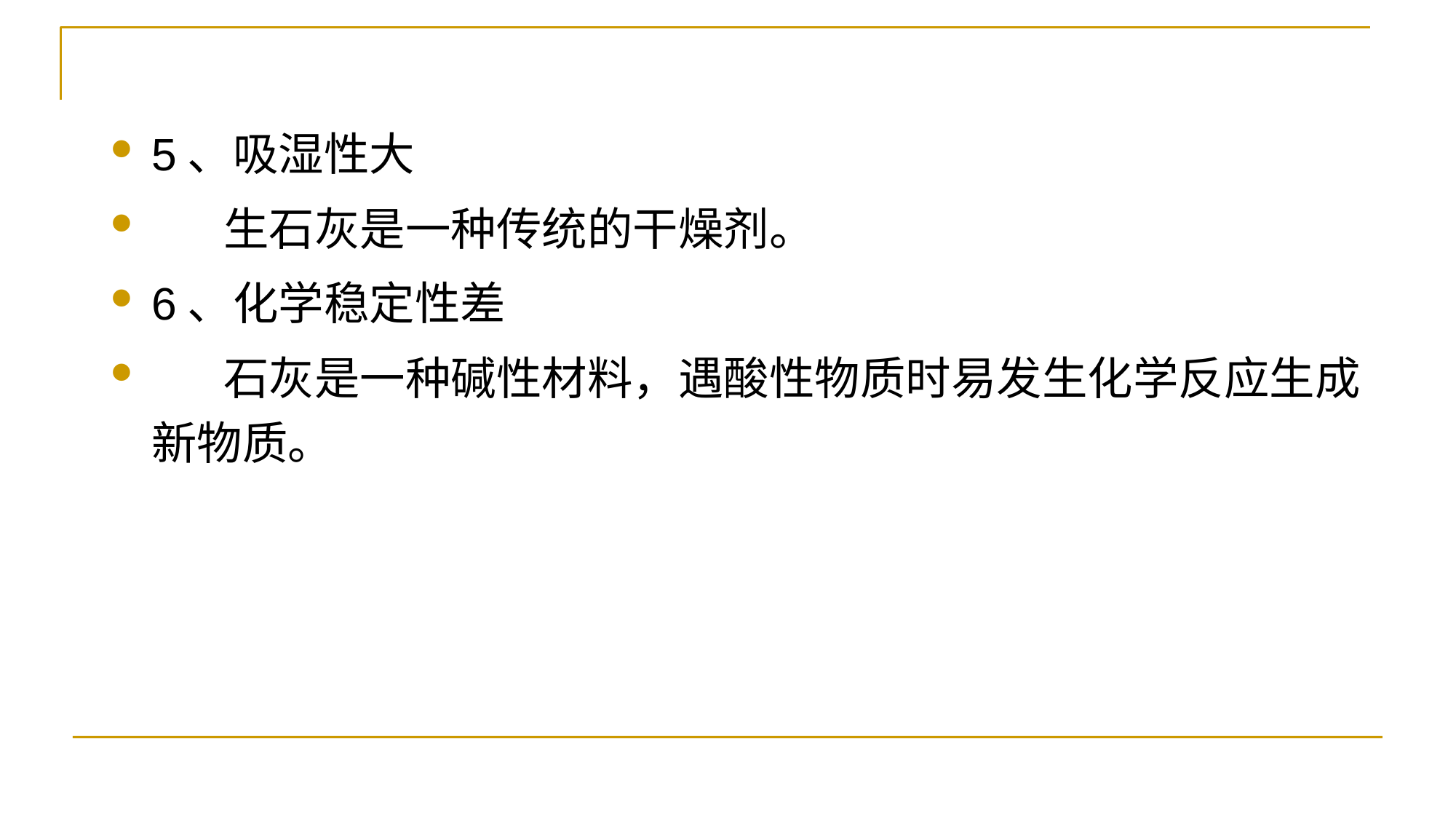

# 5、吸湿性大
      生石灰是一种传统的干燥剂。
6、化学稳定性差
      石灰是一种碱性材料，遇酸性物质时易发生化学反应生成新物质。